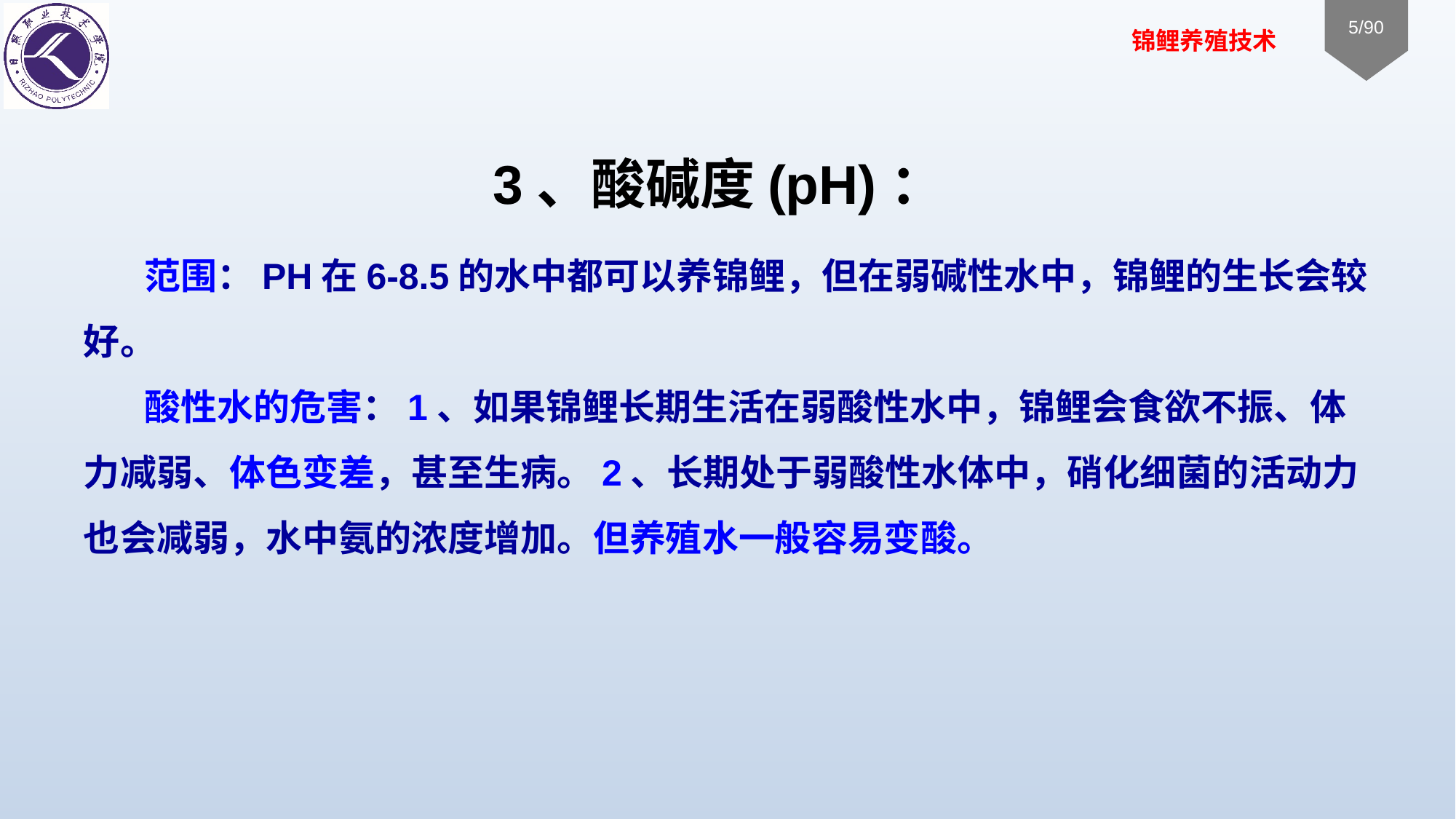

# 3、酸碱度(pH)：
  范围：PH在6-8.5的水中都可以养锦鲤，但在弱碱性水中，锦鲤的生长会较好。
  酸性水的危害：1、如果锦鲤长期生活在弱酸性水中，锦鲤会食欲不振、体力减弱、体色变差，甚至生病。2、长期处于弱酸性水体中，硝化细菌的活动力也会减弱，水中氨的浓度增加。但养殖水一般容易变酸。